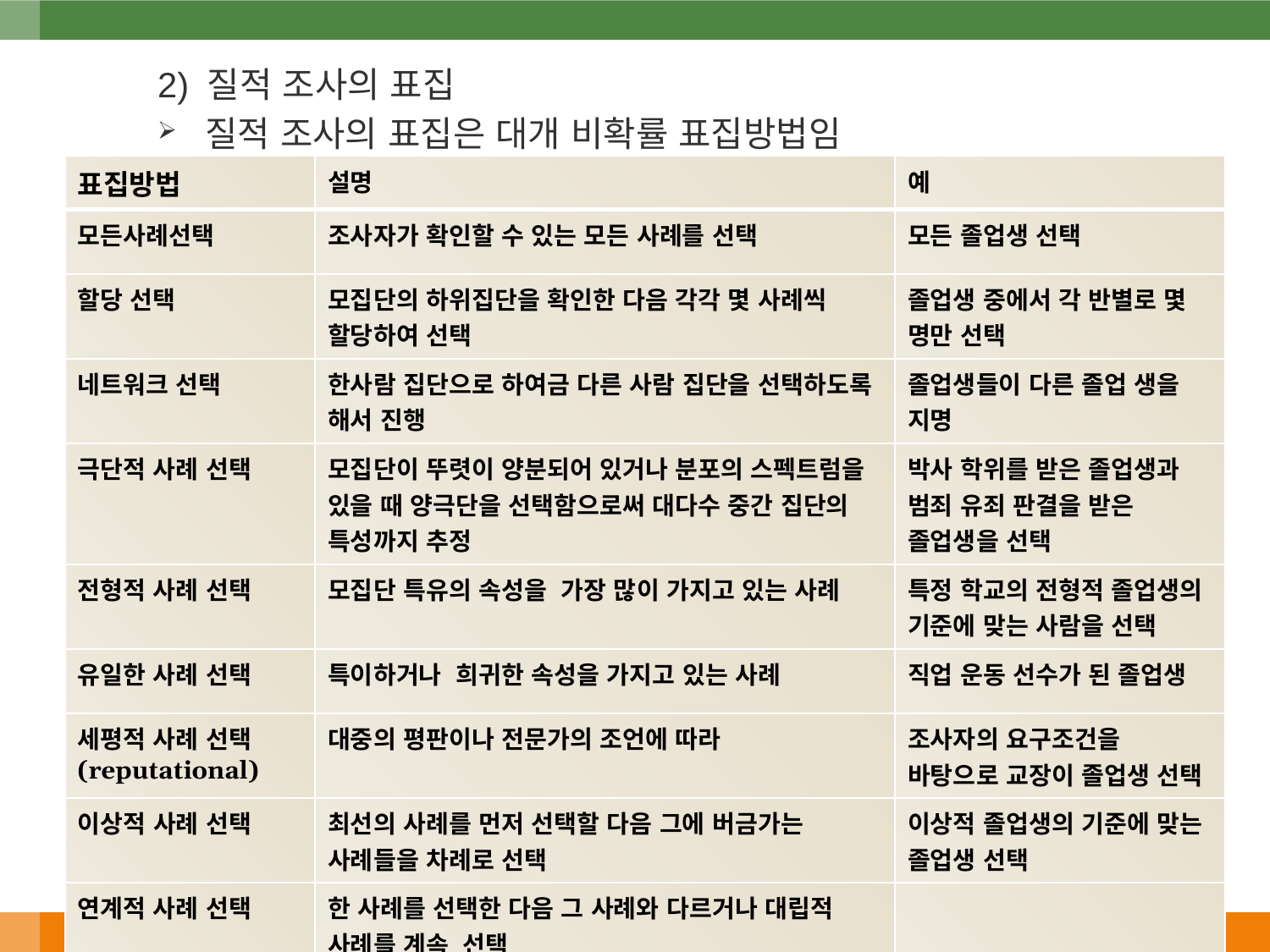

2) 질적 조사의 표집
질적 조사의 표집은 대개 비확률 표집방법임

| 표집방법 | 설명 | 예 |
| --- | --- | --- |
| 모든사례선택 | 조사자가 확인할 수 있는 모든 사례를 선택 | 모든 졸업생 선택 |
| 할당 선택 | 모집단의 하위집단을 확인한 다음 각각 몇 사례씩 할당하여 선택 | 졸업생 중에서 각 반별로 몇 명만 선택 |
| 네트워크 선택 | 한사람 집단으로 하여금 다른 사람 집단을 선택하도록 해서 진행 | 졸업생들이 다른 졸업 생을 지명 |
| 극단적 사례 선택 | 모집단이 뚜렷이 양분되어 있거나 분포의 스펙트럼을 있을 때 양극단을 선택함으로써 대다수 중간 집단의 특성까지 추정 | 박사 학위를 받은 졸업생과 범죄 유죄 판결을 받은 졸업생을 선택 |
| 전형적 사례 선택 | 모집단 특유의 속성을 가장 많이 가지고 있는 사례 | 특정 학교의 전형적 졸업생의 기준에 맞는 사람을 선택 |
| 유일한 사례 선택 | 특이하거나 희귀한 속성을 가지고 있는 사례 | 직업 운동 선수가 된 졸업생 |
| 세평적 사례 선택(reputational) | 대중의 평판이나 전문가의 조언에 따라 | 조사자의 요구조건을 바탕으로 교장이 졸업생 선택 |
| 이상적 사례 선택 | 최선의 사례를 먼저 선택할 다음 그에 버금가는 사례들을 차례로 선택 | 이상적 졸업생의 기준에 맞는 졸업생 선택 |
| 연계적 사례 선택 | 한 사례를 선택한 다음 그 사례와 다르거나 대립적 사례를 계속 선택 |  |